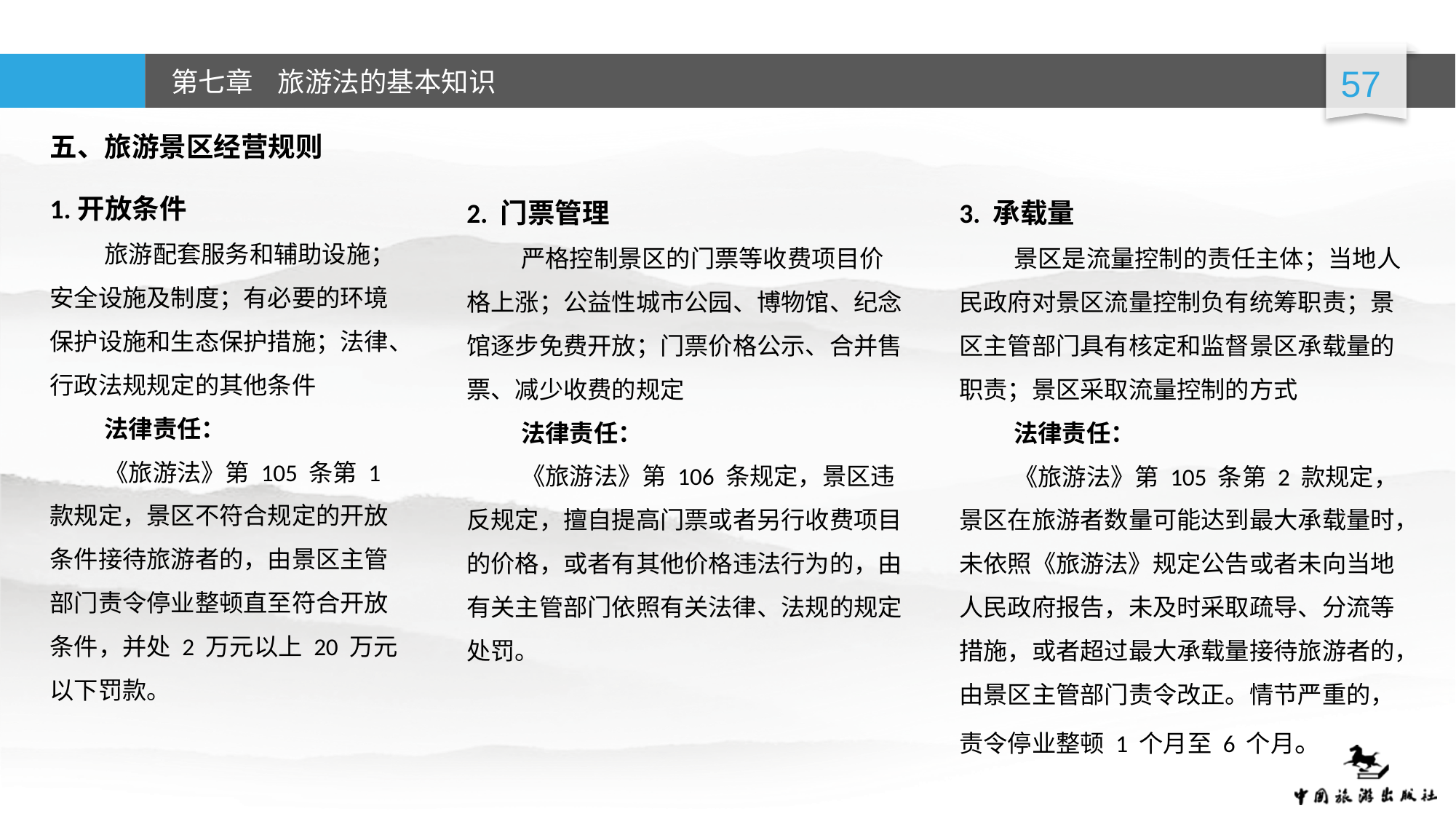

五、旅游景区经营规则

1.开放条件
旅游配套服务和辅助设施；安全设施及制度；有必要的环境保护设施和生态保护措施；法律、行政法规规定的其他条件
法律责任：
《旅游法》第 105 条第 1 款规定，景区不符合规定的开放条件接待旅游者的，由景区主管部门责令停业整顿直至符合开放条件，并处 2 万元以上 20 万元以下罚款。
2. 门票管理
严格控制景区的门票等收费项目价格上涨；公益性城市公园、博物馆、纪念馆逐步免费开放；门票价格公示、合并售票、减少收费的规定
法律责任：
《旅游法》第 106 条规定，景区违反规定，擅自提高门票或者另行收费项目的价格，或者有其他价格违法行为的，由有关主管部门依照有关法律、法规的规定处罚。
3. 承载量
景区是流量控制的责任主体；当地人民政府对景区流量控制负有统筹职责；景区主管部门具有核定和监督景区承载量的职责；景区采取流量控制的方式
法律责任：
《旅游法》第 105 条第 2 款规定，景区在旅游者数量可能达到最大承载量时，未依照《旅游法》规定公告或者未向当地人民政府报告，未及时采取疏导、分流等措施，或者超过最大承载量接待旅游者的，由景区主管部门责令改正。情节严重的，责令停业整顿 1 个月至 6 个月。